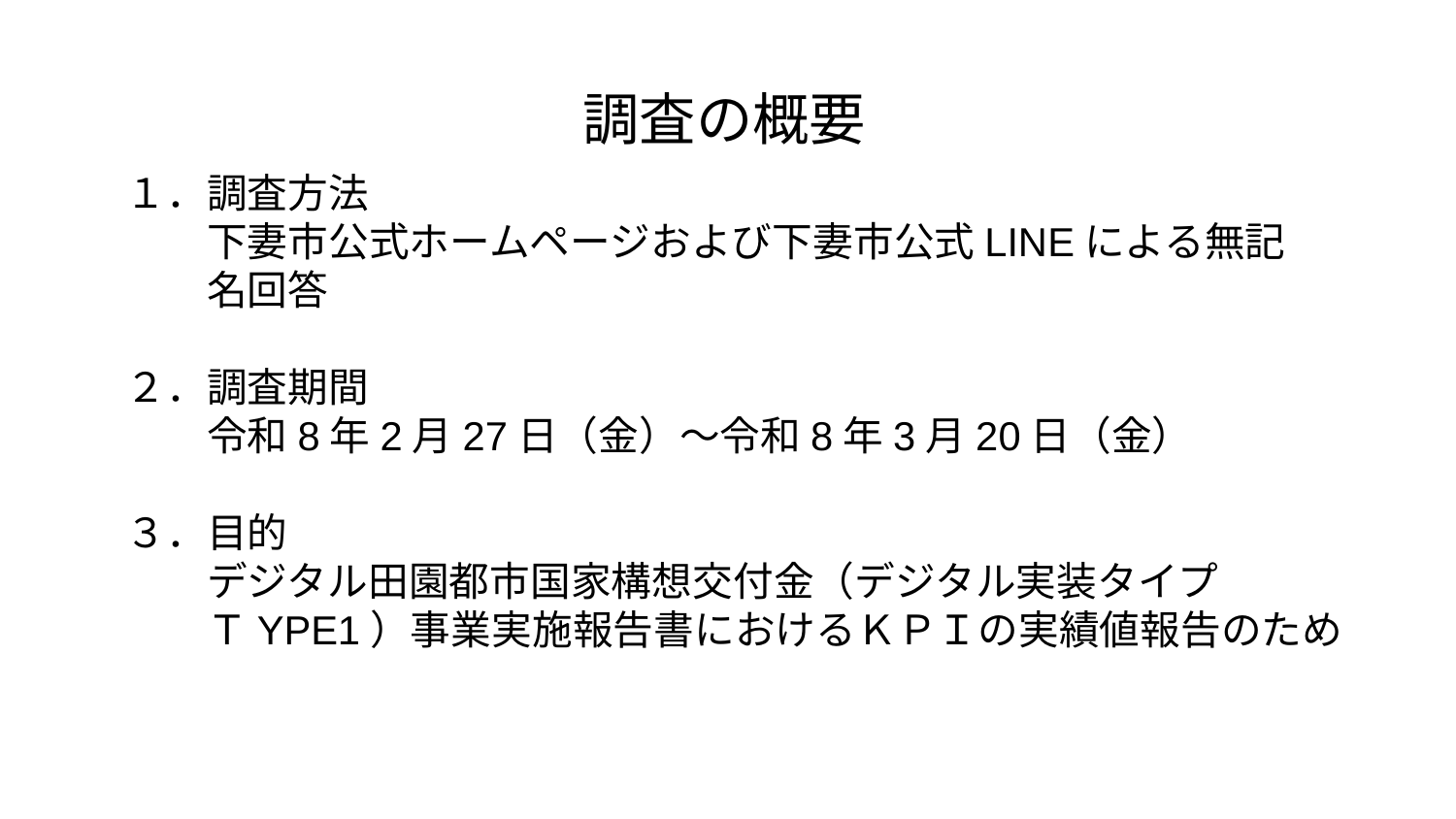

調査の概要
１．調査方法
　　下妻市公式ホームページおよび下妻市公式LINEによる無記
　　名回答

２．調査期間
　　令和8年2月27日（金）～令和8年3月20日（金）

３．目的
　　デジタル田園都市国家構想交付金（デジタル実装タイプ
　　ＴYPE1）事業実施報告書におけるＫＰＩの実績値報告のため